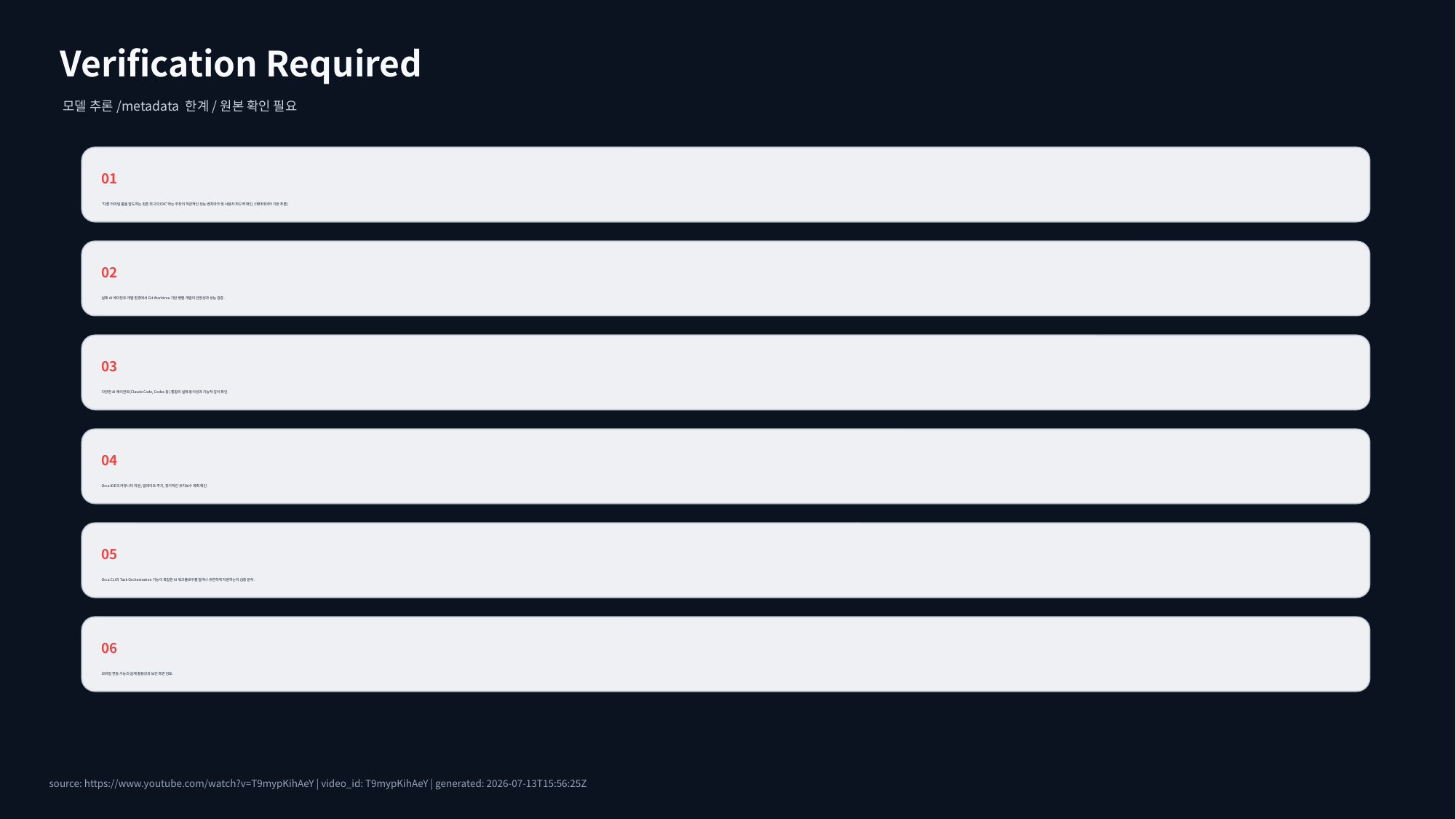

Verification Required
모델 추론/metadata 한계/원본 확인 필요

01
"다른 터미널 툴을 압도하는 현존 최고의 IDE"라는 주장의 객관적인 성능 벤치마크 및 사용자 피드백 확인. (메타데이터 기반 추론)

02
실제 AI 에이전트 개발 환경에서 Git Worktree 기반 병렬 개발의 안정성과 성능 검증.

03
다양한 AI 에이전트(Claude Code, Codex 등) 통합의 실제 용이성과 기능적 깊이 확인.

04
Orca IDE의 커뮤니티 지원, 업데이트 주기, 장기적인 유지보수 계획 확인.

05
Orca CLI의 Task Orchestration 기능이 복잡한 AI 워크플로우를 얼마나 유연하게 지원하는지 심층 분석.

06
모바일 연동 기능의 실제 활용성과 보안 측면 검토.
source: https://www.youtube.com/watch?v=T9mypKihAeY | video_id: T9mypKihAeY | generated: 2026-07-13T15:56:25Z